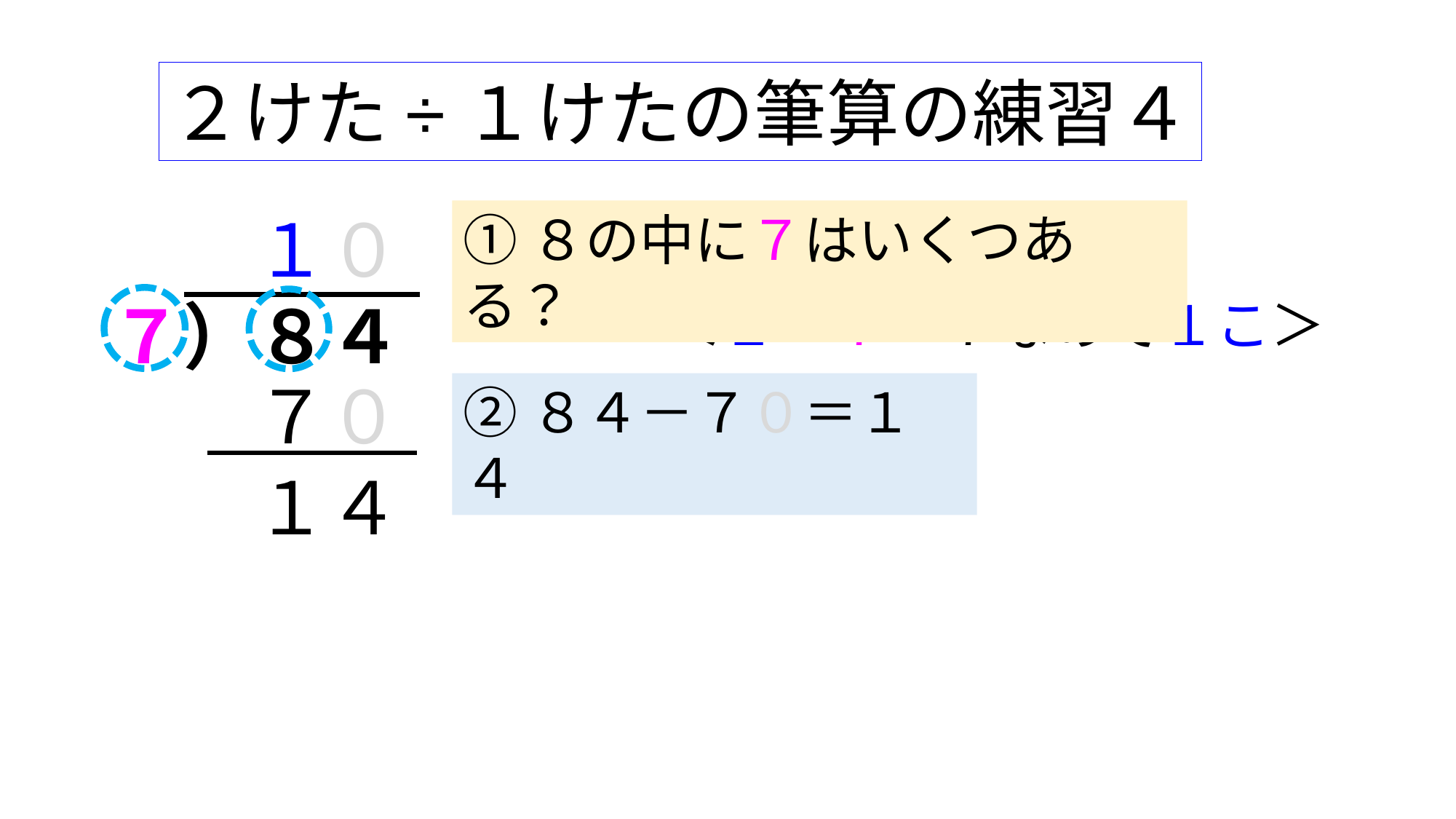

２けた÷１けたの筆算の練習４
１０
①８の中に７はいくつある？
７）８４
＜１×７＝７なので１こ＞

７０
②８４－７０＝１４
１４